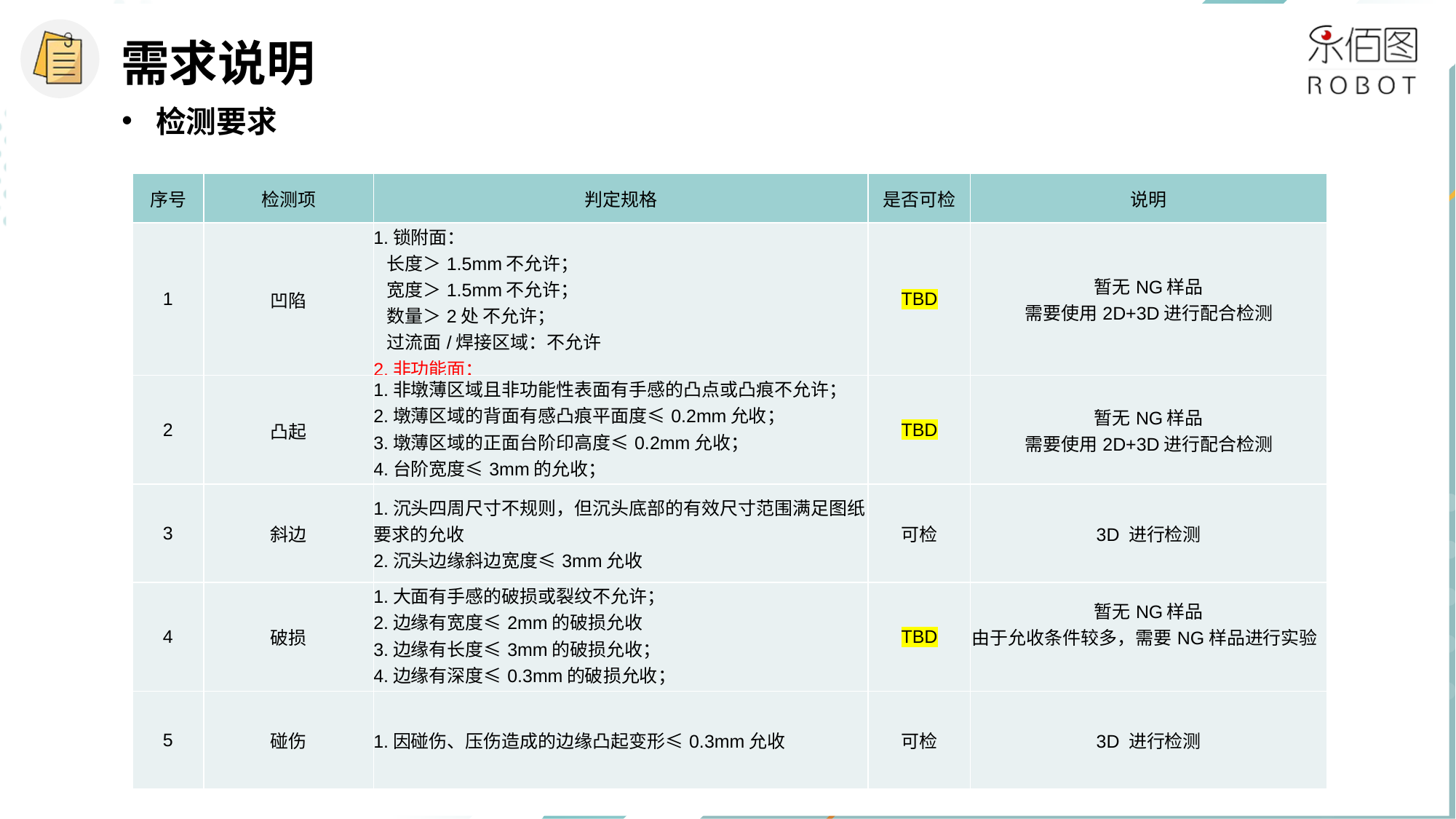

需求说明
检测要求
| 序号 | 检测项 | 判定规格 | 是否可检 | 说明 |
| --- | --- | --- | --- | --- |
| 1 | 凹陷 | 1.锁附面： 长度＞1.5mm不允许； 宽度＞1.5mm不允许； 数量＞2处 不允许； 过流面/焊接区域：不允许 2.非功能面： 深度＞0.3mm 不允许 | TBD | 暂无NG样品 需要使用2D+3D进行配合检测 |
| 2 | 凸起 | 1.非墩薄区域且非功能性表面有手感的凸点或凸痕不允许； 2.墩薄区域的背面有感凸痕平面度≤0.2mm允收； 3.墩薄区域的正面台阶印高度≤0.2mm允收； 4.台阶宽度≤3mm的允收； 5.墩薄后沉头外围的挤料痕迹允收。 | TBD | 暂无NG样品 需要使用2D+3D进行配合检测 |
| 3 | 斜边 | 1.沉头四周尺寸不规则，但沉头底部的有效尺寸范围满足图纸要求的允收 2.沉头边缘斜边宽度≤3mm允收 | 可检 | 3D 进行检测 |
| 4 | 破损 | 1.大面有手感的破损或裂纹不允许； 2.边缘有宽度≤2mm的破损允收 3.边缘有长度≤3mm的破损允收； 4.边缘有深度≤0.3mm的破损允收； 5.边缘有数量≤6处的破损允收。 | TBD | 暂无NG样品 由于允收条件较多，需要NG样品进行实验 |
| 5 | 碰伤 | 1.因碰伤、压伤造成的边缘凸起变形≤0.3mm允收 | 可检 | 3D 进行检测 |